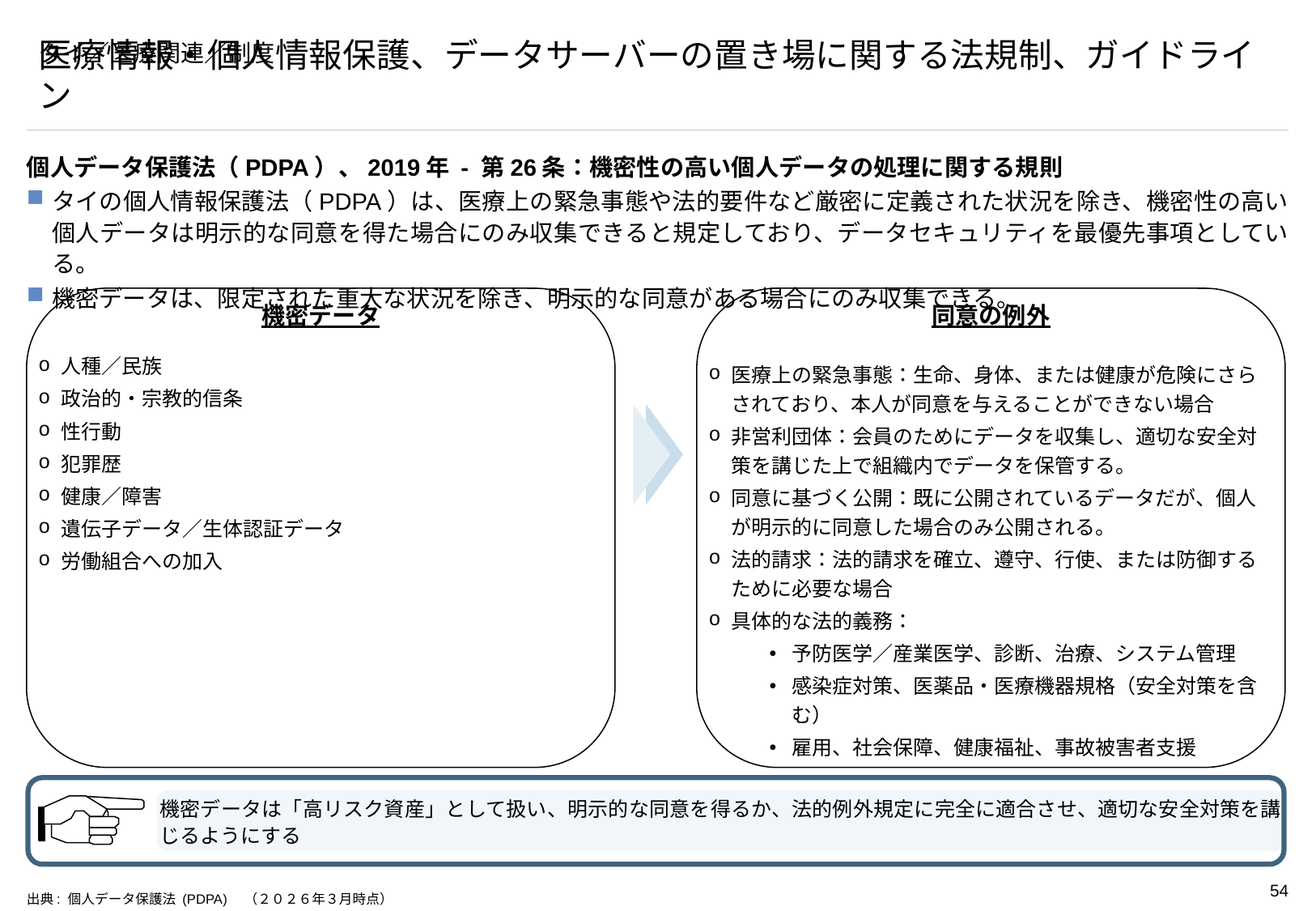

# タイ／医療関連／制度
医療情報・個人情報保護、データサーバーの置き場に関する法規制、ガイドライン
個人データ保護法（PDPA）、2019年 - 第26条：機密性の高い個人データの処理に関する規則
タイの個人情報保護法（PDPA）は、医療上の緊急事態や法的要件など厳密に定義された状況を除き、機密性の高い個人データは明示的な同意を得た場合にのみ収集できると規定しており、データセキュリティを最優先事項としている。
機密データは、限定された重大な状況を除き、明示的な同意がある場合にのみ収集できる。

機密データ
人種／民族
政治的・宗教的信条
性行動
犯罪歴
健康／障害
遺伝子データ／生体認証データ
労働組合への加入

同意の例外
医療上の緊急事態：生命、身体、または健康が危険にさらされており、本人が同意を与えることができない場合
非営利団体：会員のためにデータを収集し、適切な安全対策を講じた上で組織内でデータを保管する。
同意に基づく公開：既に公開されているデータだが、個人が明示的に同意した場合のみ公開される。
法的請求：法的請求を確立、遵守、行使、または防御するために必要な場合
具体的な法的義務：
予防医学／産業医学、診断、治療、システム管理
感染症対策、医薬品・医療機器規格（安全対策を含む）
雇用、社会保障、健康福祉、事故被害者支援

機密データは「高リスク資産」として扱い、明示的な同意を得るか、法的例外規定に完全に適合させ、適切な安全対策を講じるようにする

出典: 個人データ保護法 (PDPA)　（２０２６年３月時点）